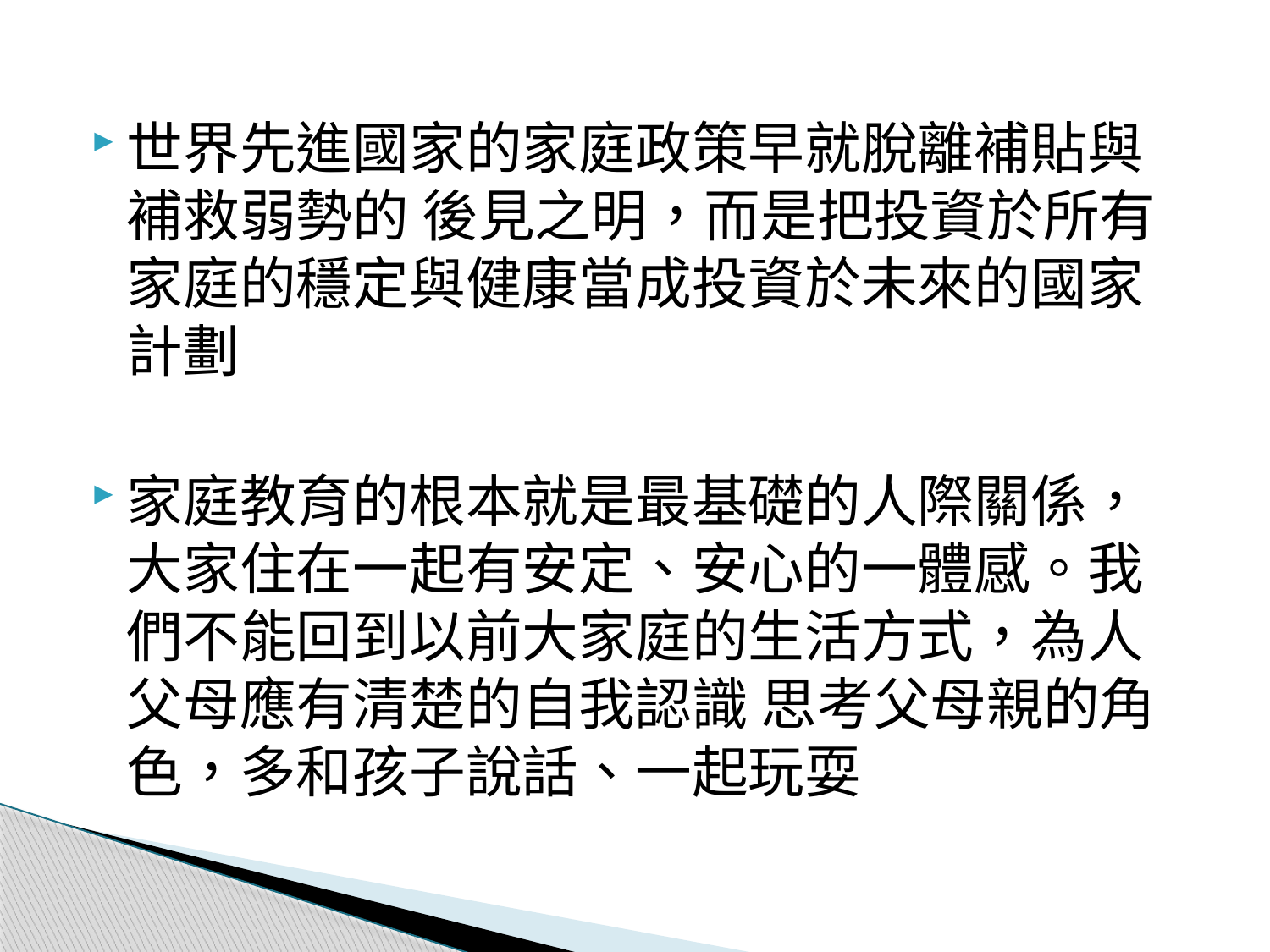

世界先進國家的家庭政策早就脫離補貼與補救弱勢的 後見之明，而是把投資於所有家庭的穩定與健康當成投資於未來的國家計劃

家庭教育的根本就是最基礎的人際關係，大家住在一起有安定、安心的一體感。我們不能回到以前大家庭的生活方式，為人父母應有清楚的自我認識 思考父母親的角色，多和孩子說話、一起玩耍